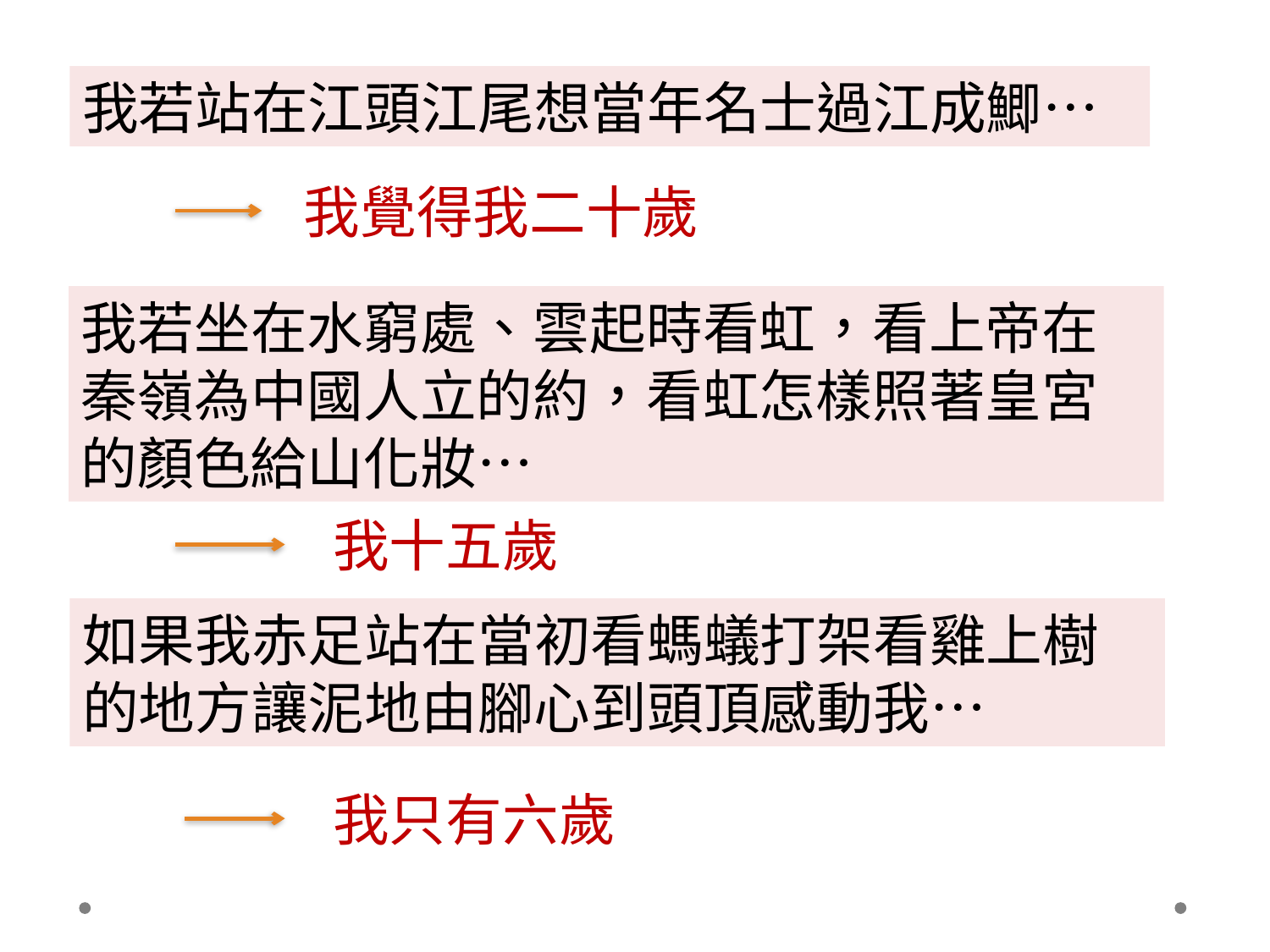

我若站在江頭江尾想當年名士過江成鯽…
我覺得我二十歲
我若坐在水窮處、雲起時看虹，看上帝在秦嶺為中國人立的約，看虹怎樣照著皇宮的顏色給山化妝…
我十五歲
如果我赤足站在當初看螞蟻打架看雞上樹的地方讓泥地由腳心到頭頂感動我…
我只有六歲